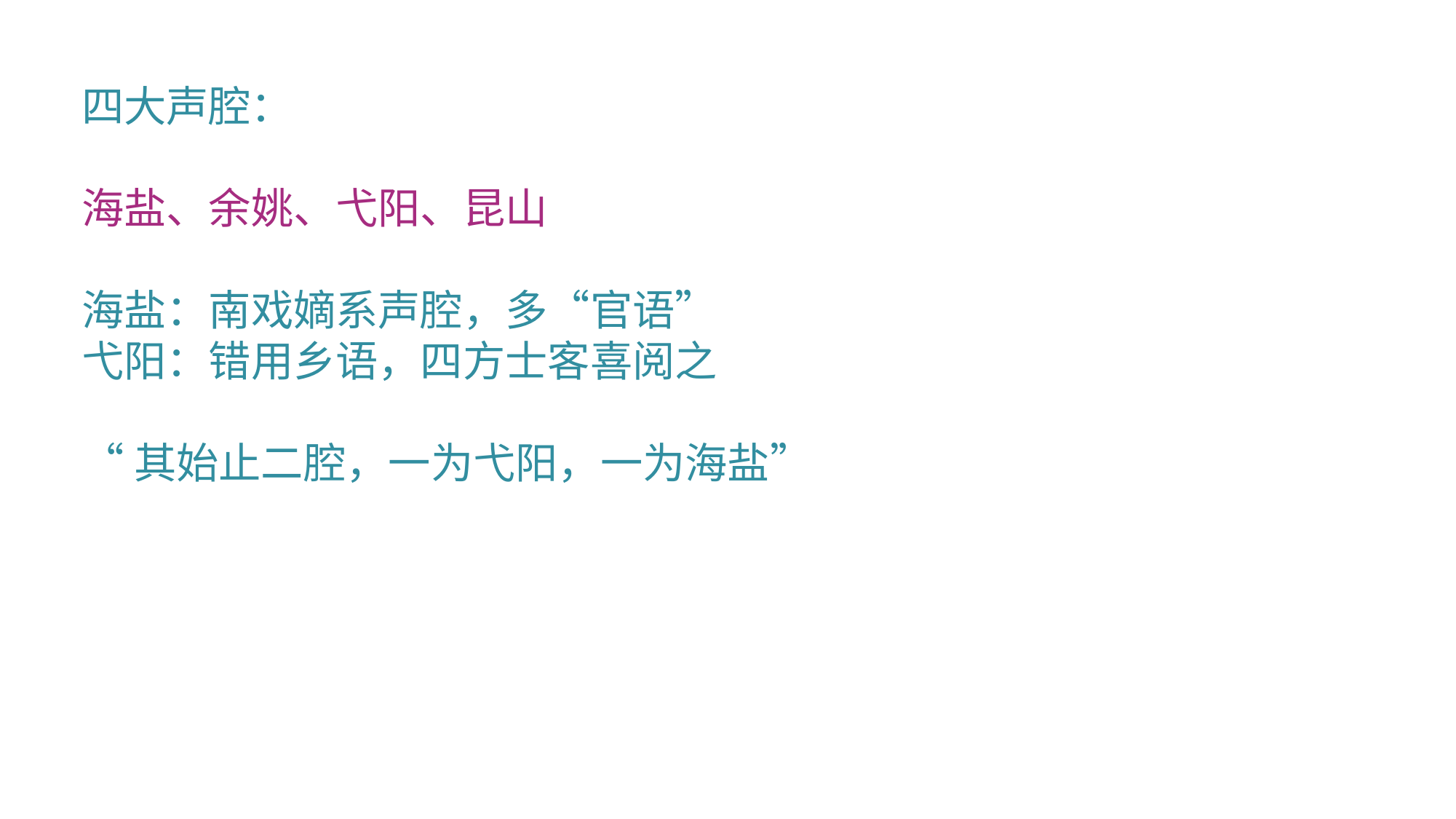

四大声腔：

海盐、余姚、弋阳、昆山

海盐：南戏嫡系声腔，多“官语”
弋阳：错用乡语，四方士客喜阅之

“其始止二腔，一为弋阳，一为海盐”